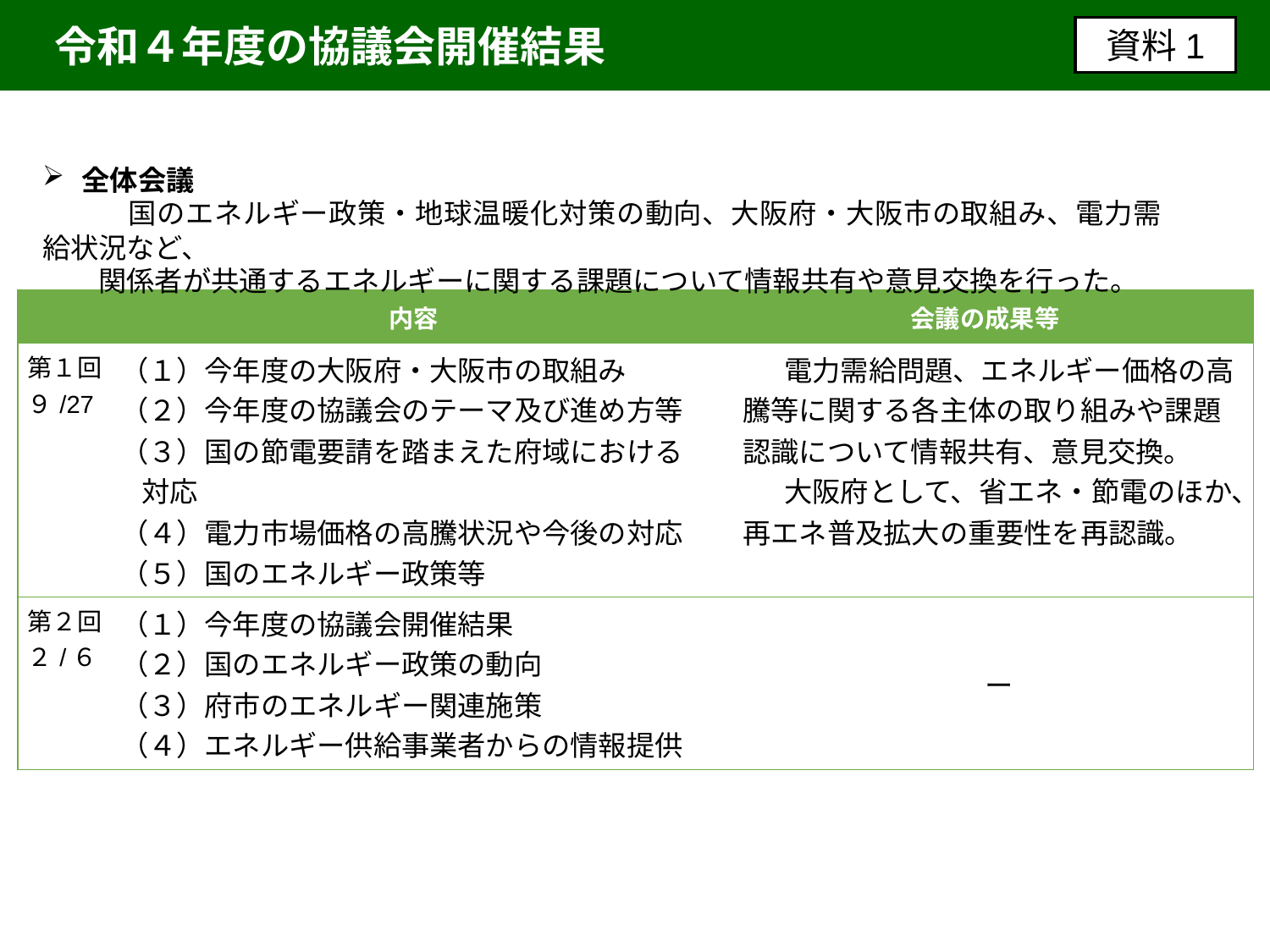

令和４年度の協議会開催結果
資料1
全体会議
　　　国のエネルギー政策・地球温暖化対策の動向、大阪府・大阪市の取組み、電力需給状況など、
　　関係者が共通するエネルギーに関する課題について情報共有や意見交換を行った。
|  | 内容 | 会議の成果等 |
| --- | --- | --- |
| 第１回 ９/27 | （１）今年度の大阪府・大阪市の取組み （２）今年度の協議会のテーマ及び進め方等 （３）国の節電要請を踏まえた府域における対応 （４）電力市場価格の高騰状況や今後の対応 （５）国のエネルギー政策等 | 電力需給問題、エネルギー価格の高騰等に関する各主体の取り組みや課題認識について情報共有、意見交換。 　 　大阪府として、省エネ・節電のほか、再エネ普及拡大の重要性を再認識。 |
| 第２回 ２/６ | （１）今年度の協議会開催結果 （２）国のエネルギー政策の動向 （３）府市のエネルギー関連施策 （４）エネルギー供給事業者からの情報提供 | ー |